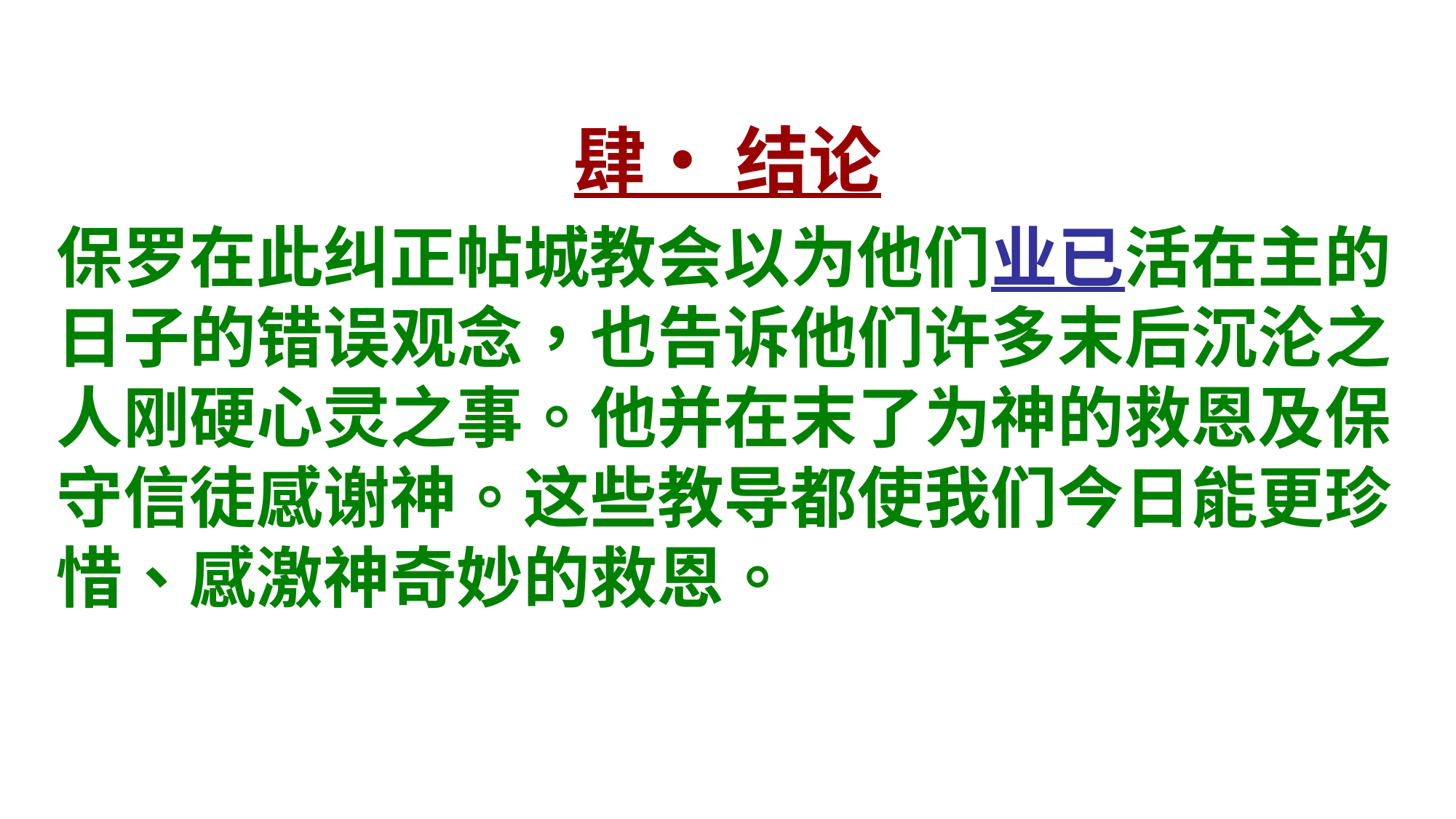

肆‧ 结论
保罗在此纠正帖城教会以为他们业已活在主的日子的错误观念，也告诉他们许多末后沉沦之人刚硬心灵之事。他并在末了为神的救恩及保守信徒感谢神。这些教导都使我们今日能更珍惜、感激神奇妙的救恩。